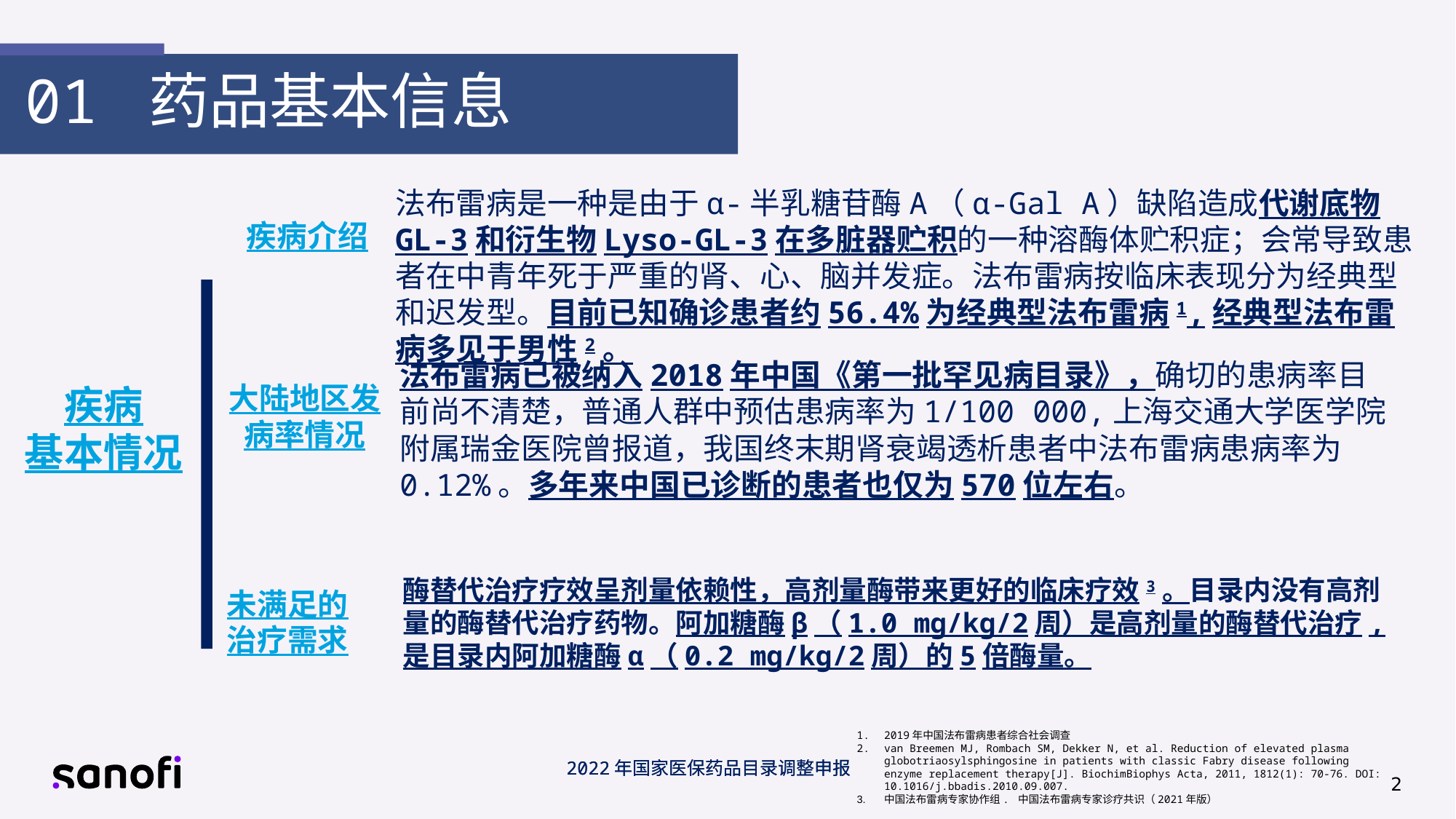

01 药品基本信息
法布雷病是一种是由于α-半乳糖苷酶A（α-Gal A）缺陷造成代谢底物GL-3和衍生物Lyso-GL-3在多脏器贮积的一种溶酶体贮积症；会常导致患者在中青年死于严重的肾、心、脑并发症。法布雷病按临床表现分为经典型和迟发型。目前已知确诊患者约56.4%为经典型法布雷病1,经典型法布雷病多见于男性2。
疾病介绍

法布雷病已被纳入2018年中国《第一批罕见病目录》，确切的患病率目前尚不清楚，普通人群中预估患病率为1/100 000,上海交通大学医学院附属瑞金医院曾报道，我国终末期肾衰竭透析患者中法布雷病患病率为0.12%。多年来中国已诊断的患者也仅为570位左右。
大陆地区发病率情况
疾病
基本情况
酶替代治疗疗效呈剂量依赖性，高剂量酶带来更好的临床疗效3。目录内没有高剂量的酶替代治疗药物。阿加糖酶β（1.0 mg/kg/2周）是高剂量的酶替代治疗,是目录内阿加糖酶α（0.2 mg/kg/2周）的5倍酶量。
未满足的
治疗需求
2019年中国法布雷病患者综合社会调查
van Breemen MJ, Rombach SM, Dekker N, et al. Reduction of elevated plasma globotriaosylsphingosine in patients with classic Fabry disease following enzyme replacement therapy[J]. BiochimBiophys Acta, 2011, 1812(1): 70‑76. DOI: 10.1016/j.bbadis.2010.09.007.
中国法布雷病专家协作组. 中国法布雷病专家诊疗共识（2021年版）
2022年国家医保药品目录调整申报
2